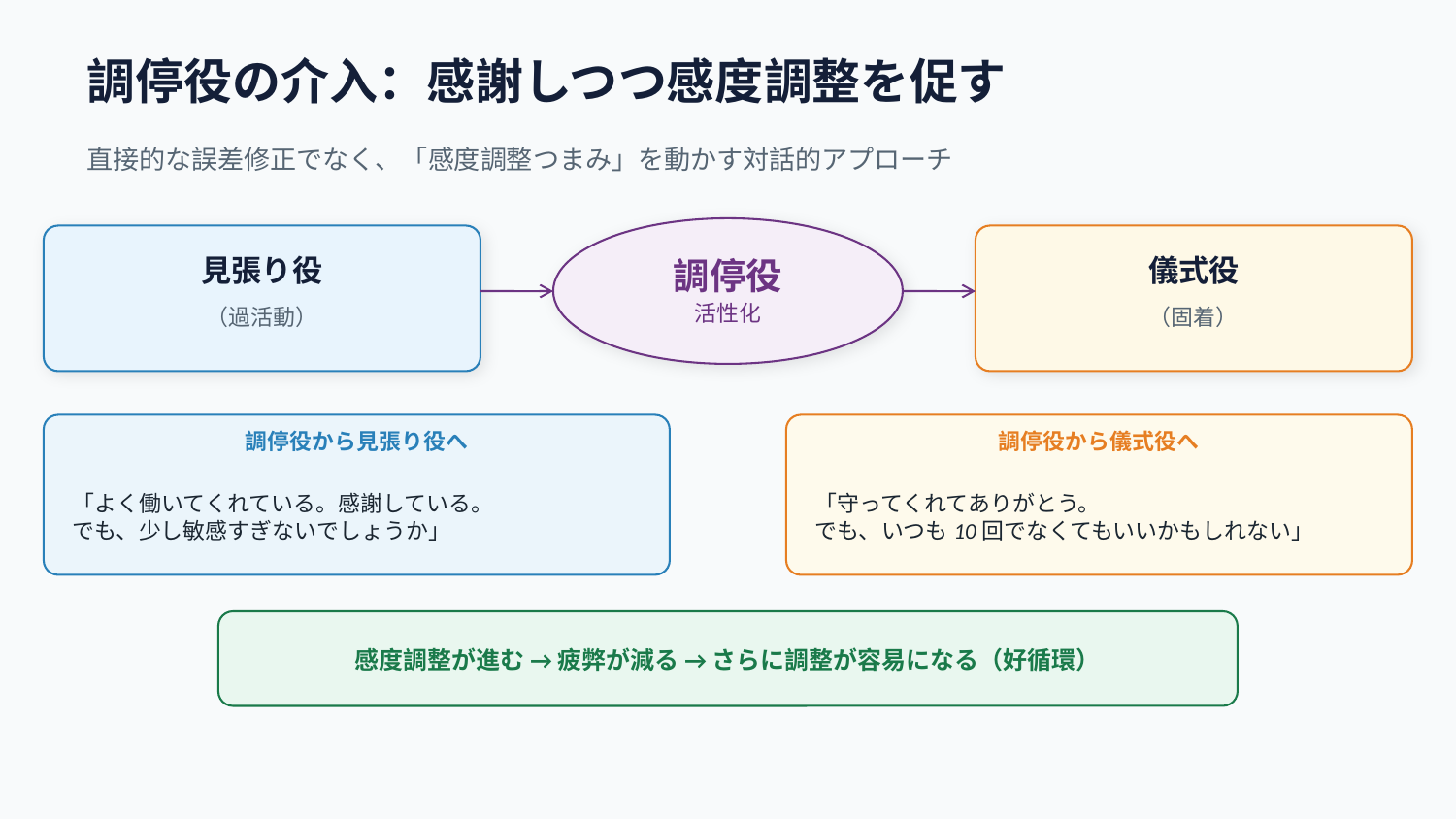

調停役の介入：感謝しつつ感度調整を促す
直接的な誤差修正でなく、「感度調整つまみ」を動かす対話的アプローチ

見張り役
儀式役
調停役
（過活動）

活性化

（固着）

調停役から見張り役へ
調停役から儀式役へ
「よく働いてくれている。感謝している。
でも、少し敏感すぎないでしょうか」
「守ってくれてありがとう。
でも、いつも10回でなくてもいいかもしれない」

感度調整が進む → 疲弊が減る → さらに調整が容易になる（好循環）